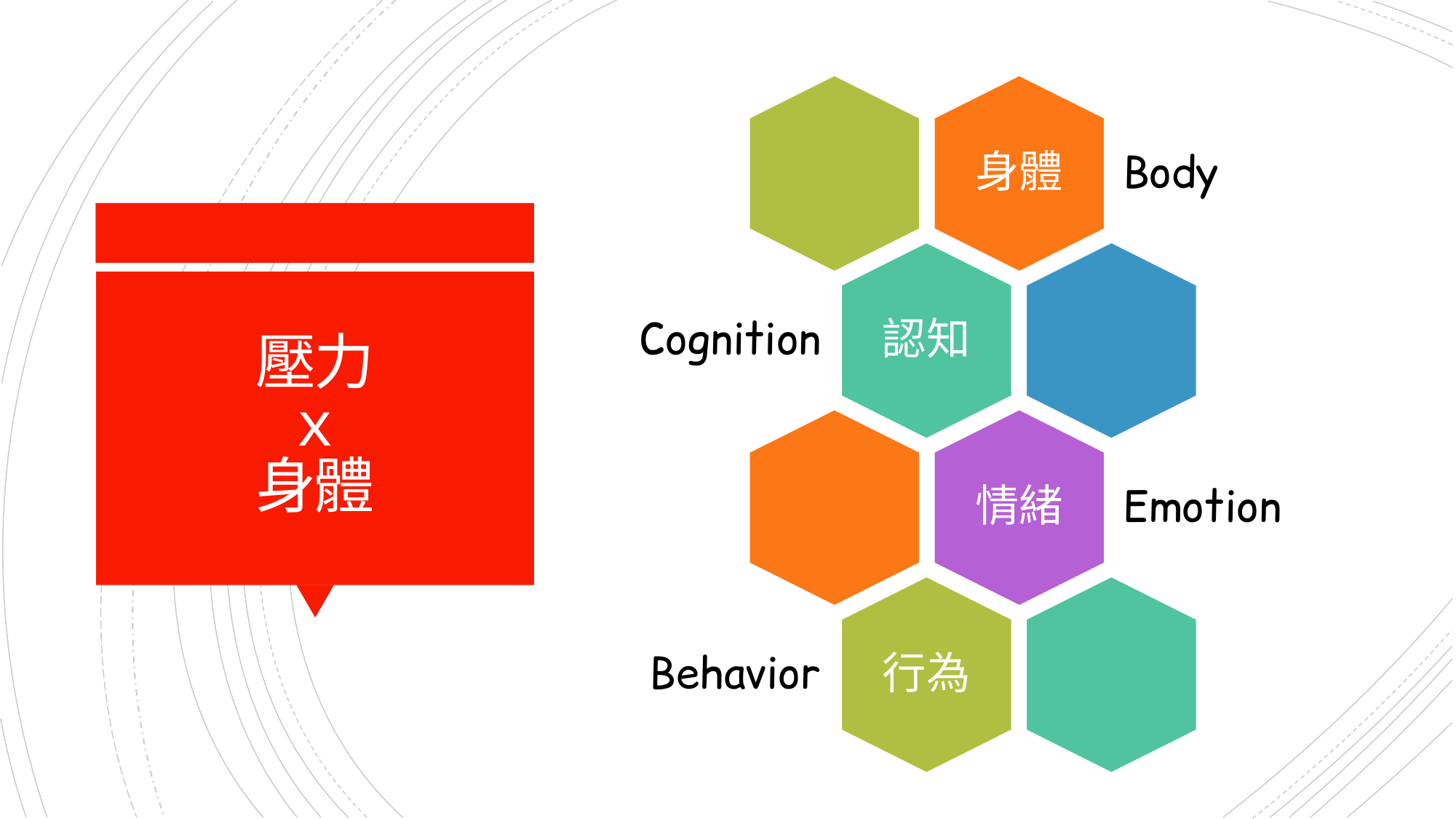

身體
Body

認知
Cognition

情緒
Emotion

行為
Behavior

# 壓力 ｘ 身體